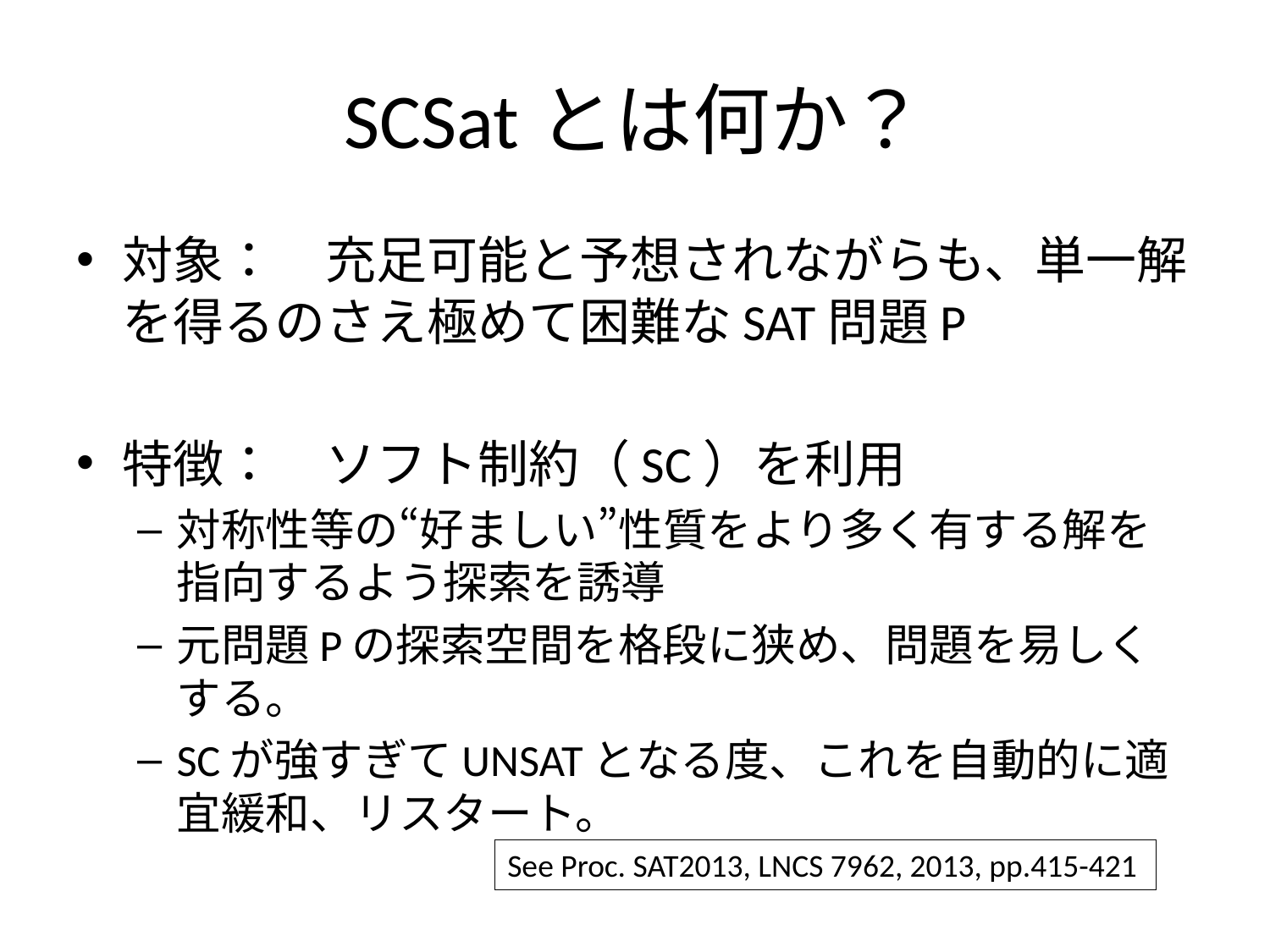

# SCSatとは何か？
対象：　充足可能と予想されながらも、単一解を得るのさえ極めて困難なSAT問題P

特徴：　ソフト制約（SC）を利用
対称性等の“好ましい”性質をより多く有する解を指向するよう探索を誘導
元問題Pの探索空間を格段に狭め、問題を易しくする。
SCが強すぎてUNSATとなる度、これを自動的に適宜緩和、リスタート。

See Proc. SAT2013, LNCS 7962, 2013, pp.415-421